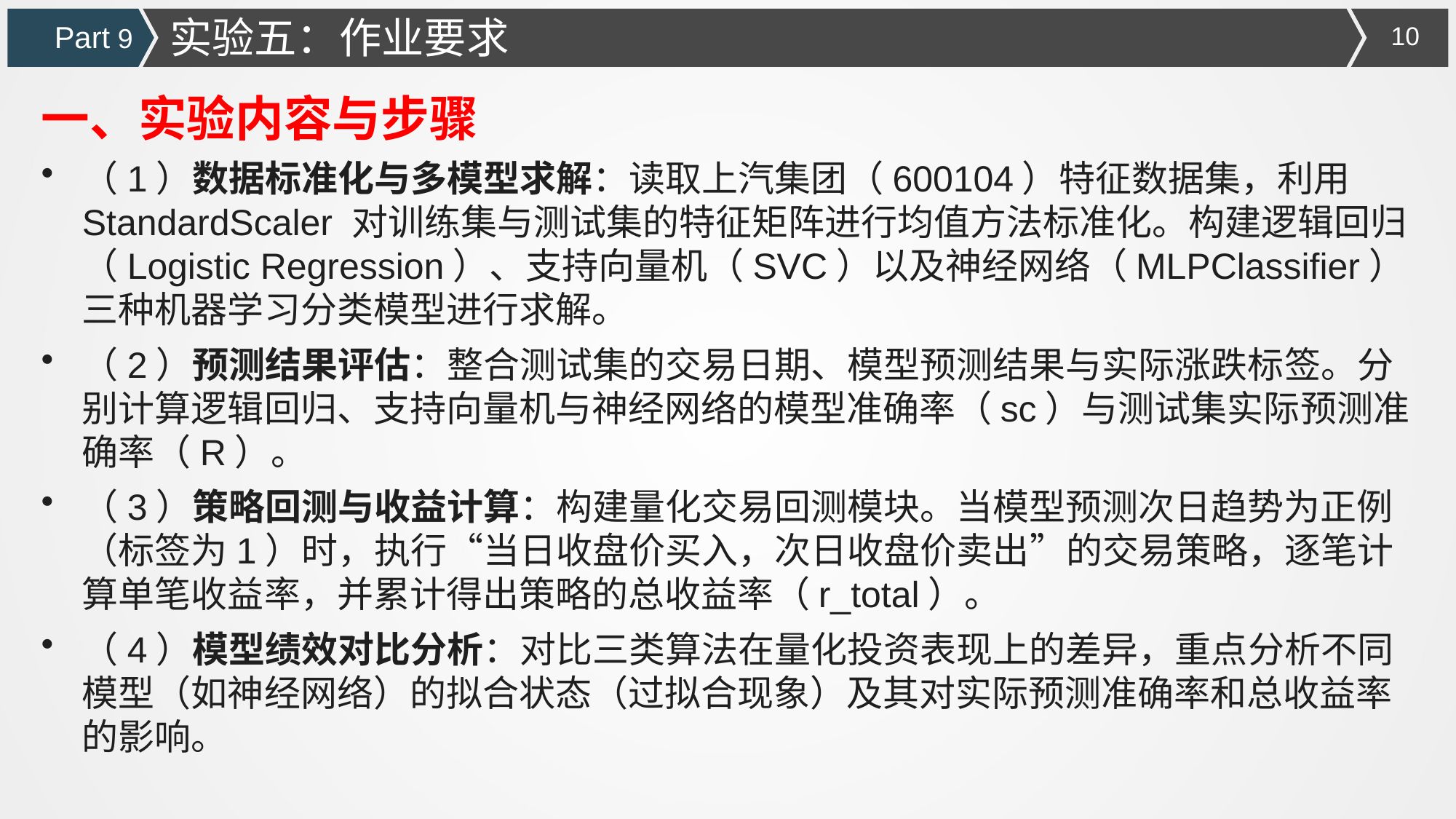

实验五：作业要求
Part 9
一、实验内容与步骤
（1）数据标准化与多模型求解：读取上汽集团（600104）特征数据集，利用 StandardScaler 对训练集与测试集的特征矩阵进行均值方法标准化。构建逻辑回归（Logistic Regression）、支持向量机（SVC）以及神经网络（MLPClassifier）三种机器学习分类模型进行求解。
（2）预测结果评估：整合测试集的交易日期、模型预测结果与实际涨跌标签。分别计算逻辑回归、支持向量机与神经网络的模型准确率（sc）与测试集实际预测准确率（R）。
（3）策略回测与收益计算：构建量化交易回测模块。当模型预测次日趋势为正例（标签为1）时，执行“当日收盘价买入，次日收盘价卖出”的交易策略，逐笔计算单笔收益率，并累计得出策略的总收益率（r_total）。
（4）模型绩效对比分析：对比三类算法在量化投资表现上的差异，重点分析不同模型（如神经网络）的拟合状态（过拟合现象）及其对实际预测准确率和总收益率的影响。